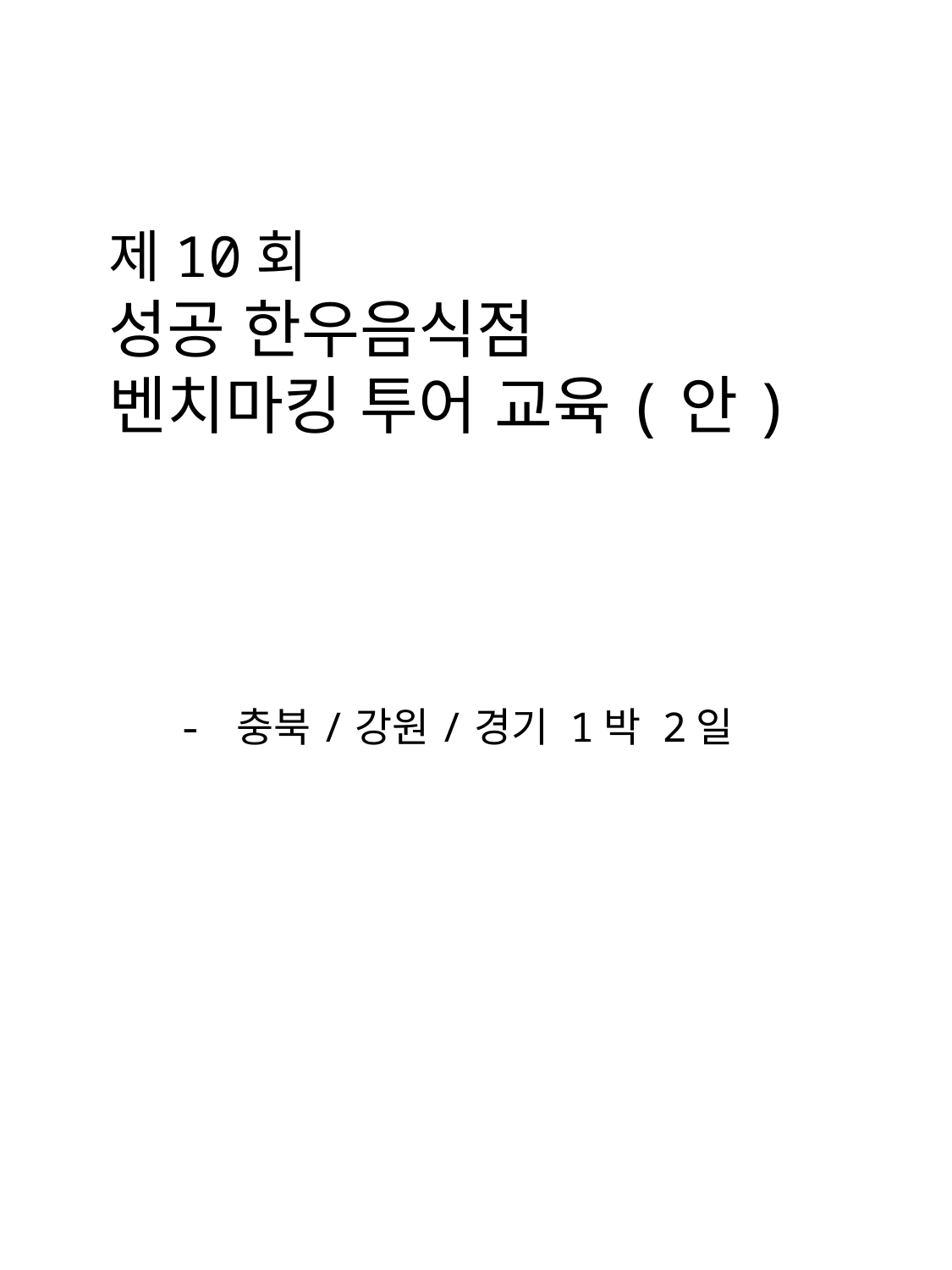

# 제10회 성공 한우음식점 벤치마킹 투어 교육(안)
- 충북/강원/경기 1박 2일